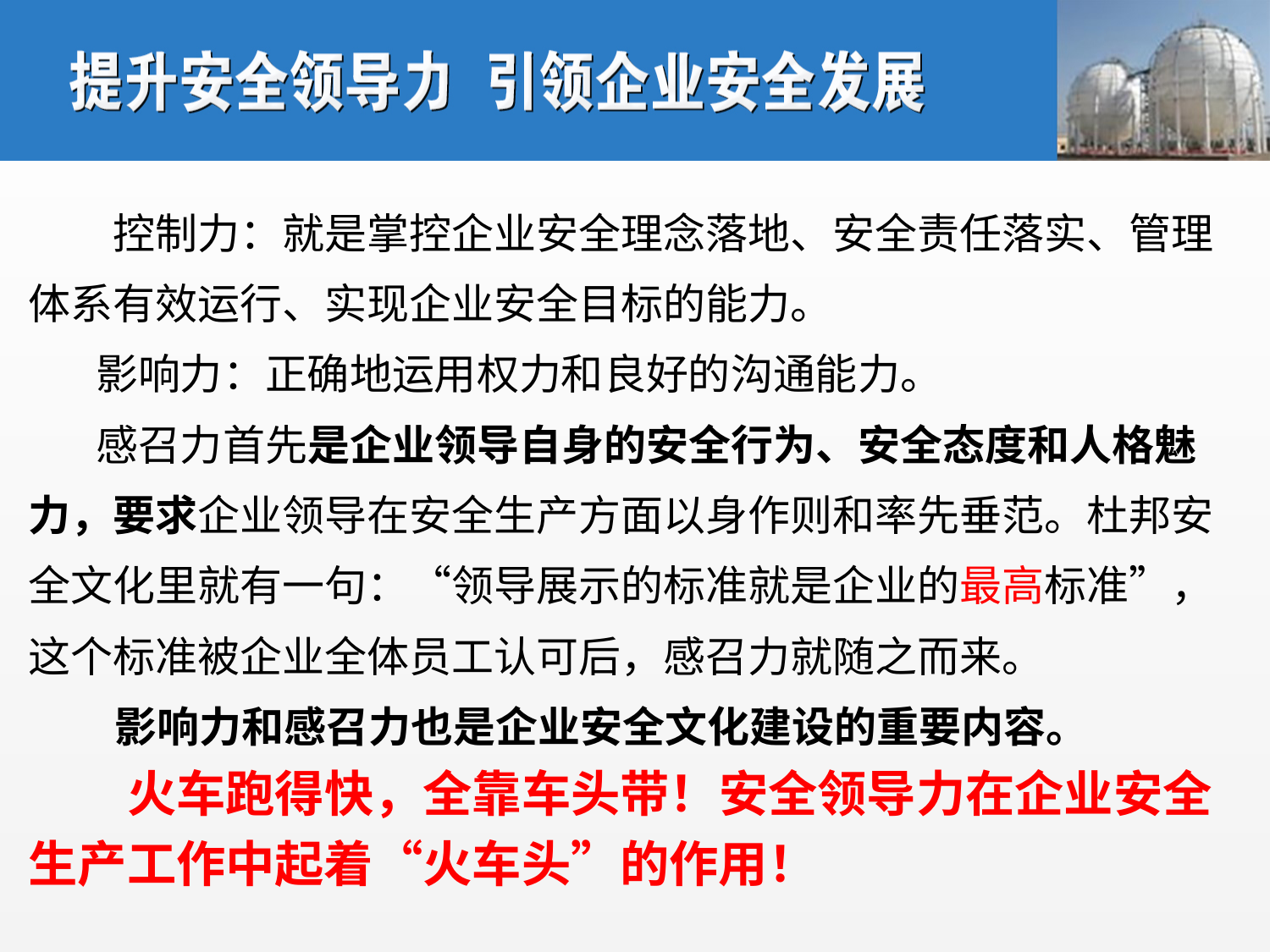

控制力：就是掌控企业安全理念落地、安全责任落实、管理体系有效运行、实现企业安全目标的能力。
      影响力：正确地运用权力和良好的沟通能力。
      感召力首先是企业领导自身的安全行为、安全态度和人格魅力，要求企业领导在安全生产方面以身作则和率先垂范。杜邦安全文化里就有一句：“领导展示的标准就是企业的最高标准”，这个标准被企业全体员工认可后，感召力就随之而来。
        影响力和感召力也是企业安全文化建设的重要内容。
　　火车跑得快，全靠车头带！安全领导力在企业安全生产工作中起着“火车头”的作用！